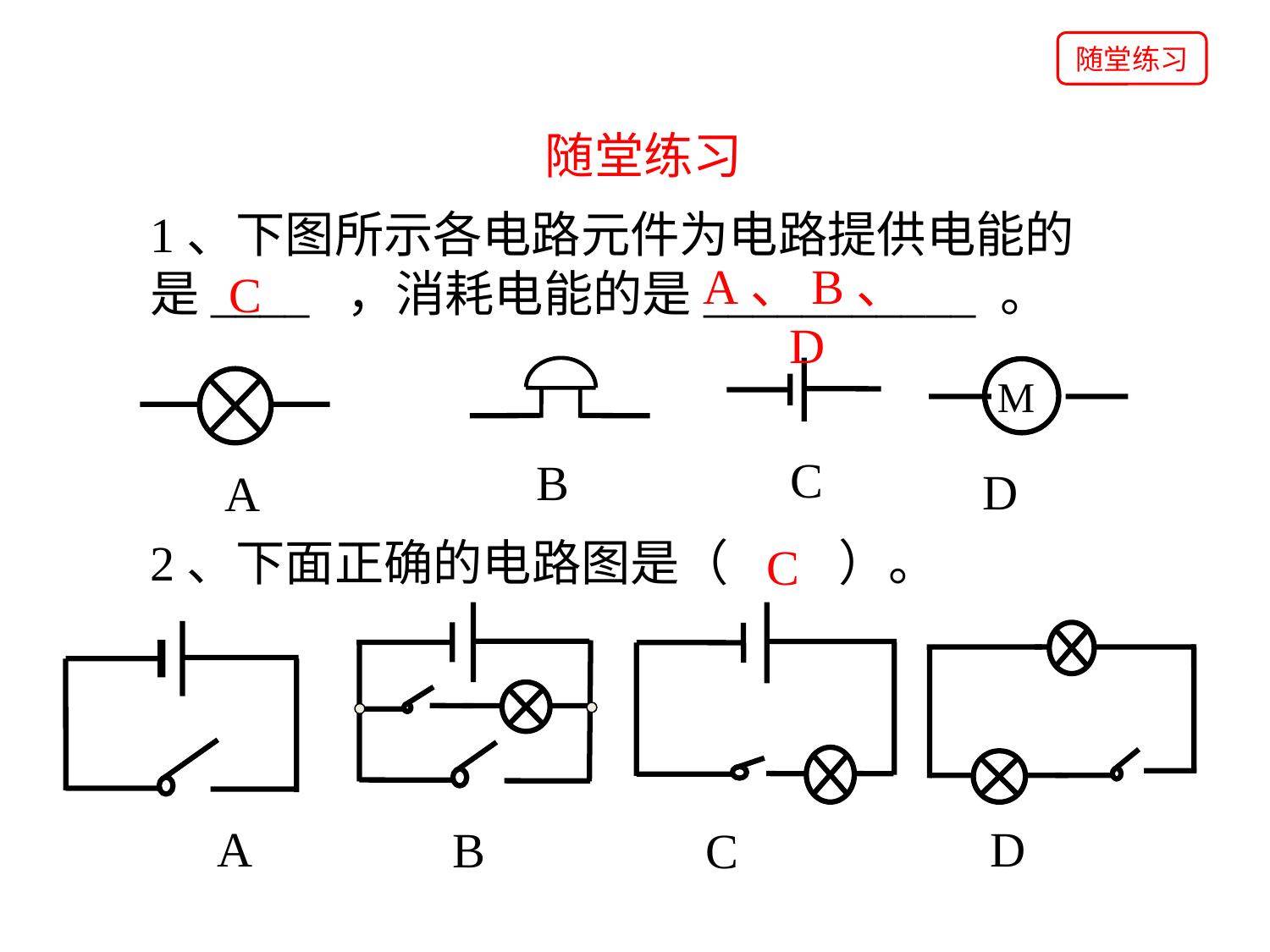

随堂练习
随堂练习
1、下图所示各电路元件为电路提供电能的是____  ，消耗电能的是___________ 。
A、B、D
C

M

C
B
D
A
2、下面正确的电路图是（          ）。
C

A
D
B
C